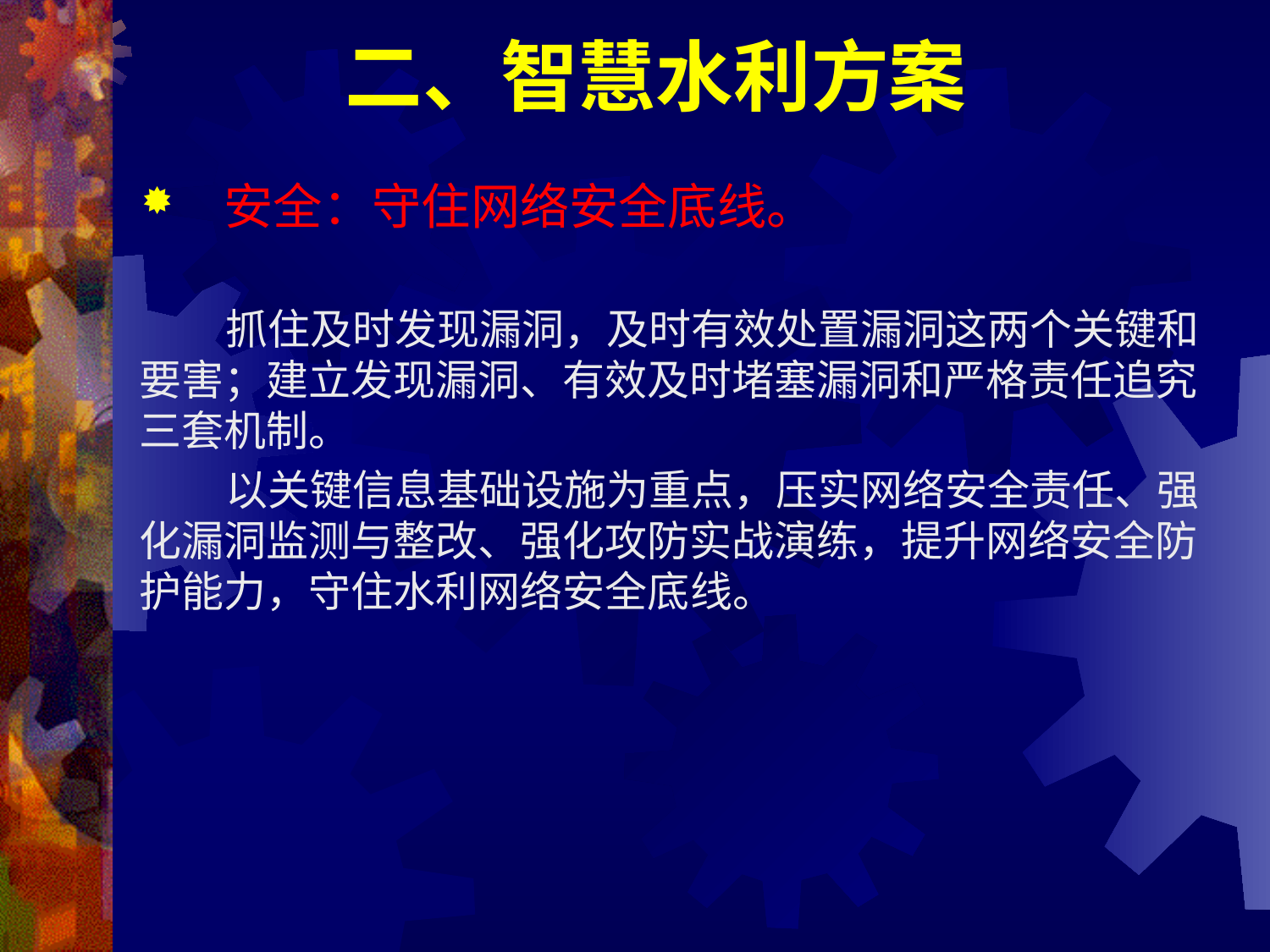

# 二、智慧水利方案
安全：守住网络安全底线。

        抓住及时发现漏洞，及时有效处置漏洞这两个关键和要害；建立发现漏洞、有效及时堵塞漏洞和严格责任追究三套机制。
        以关键信息基础设施为重点，压实网络安全责任、强化漏洞监测与整改、强化攻防实战演练，提升网络安全防护能力，守住水利网络安全底线。